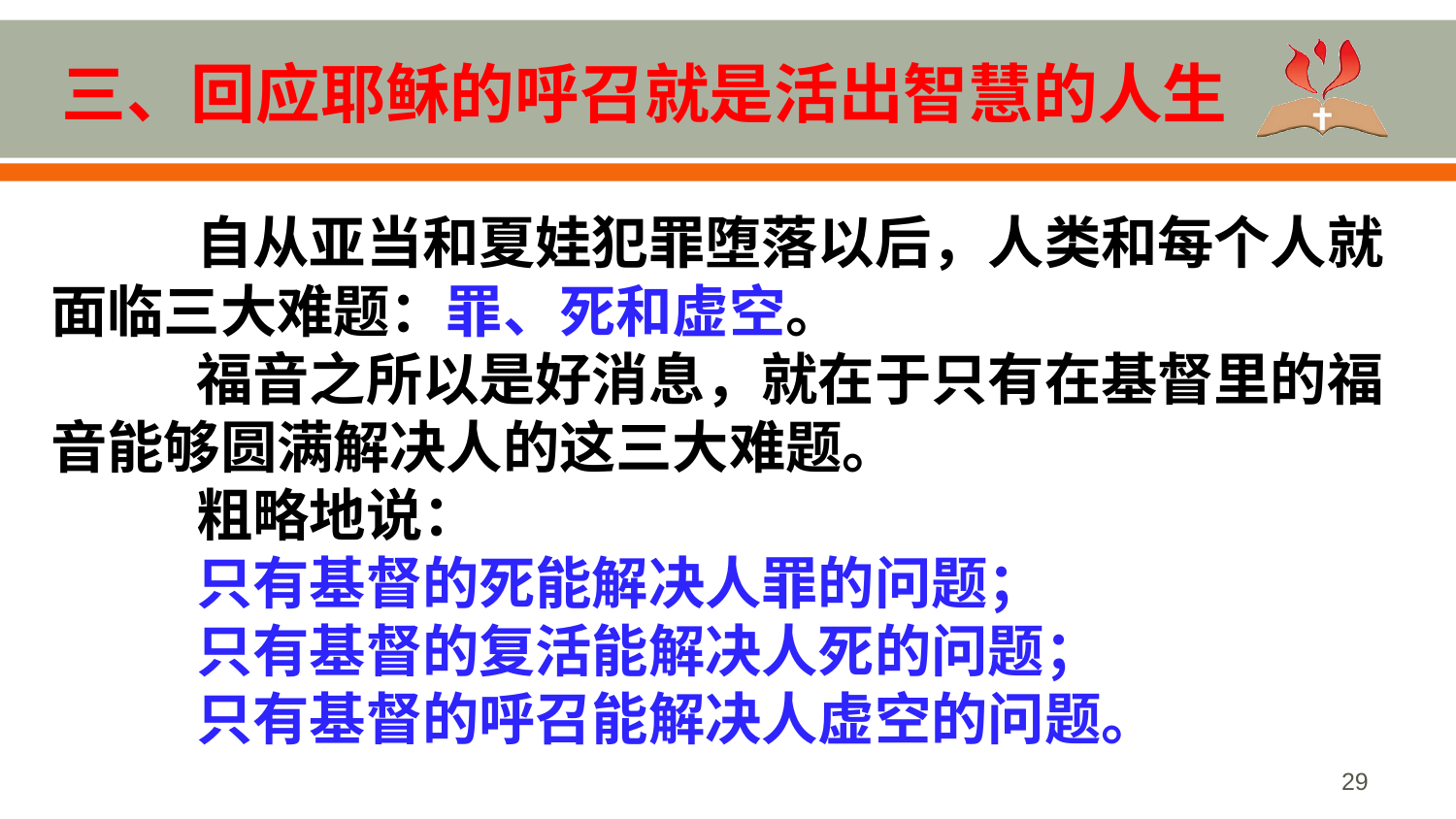

# 三、回应耶稣的呼召就是活出智慧的人生
    	自从亚当和夏娃犯罪堕落以后，人类和每个人就面临三大难题：罪、死和虚空。
    	福音之所以是好消息，就在于只有在基督里的福音能够圆满解决人的这三大难题。
    	粗略地说：
	只有基督的死能解决人罪的问题；
	只有基督的复活能解决人死的问题；
	只有基督的呼召能解决人虚空的问题。

29